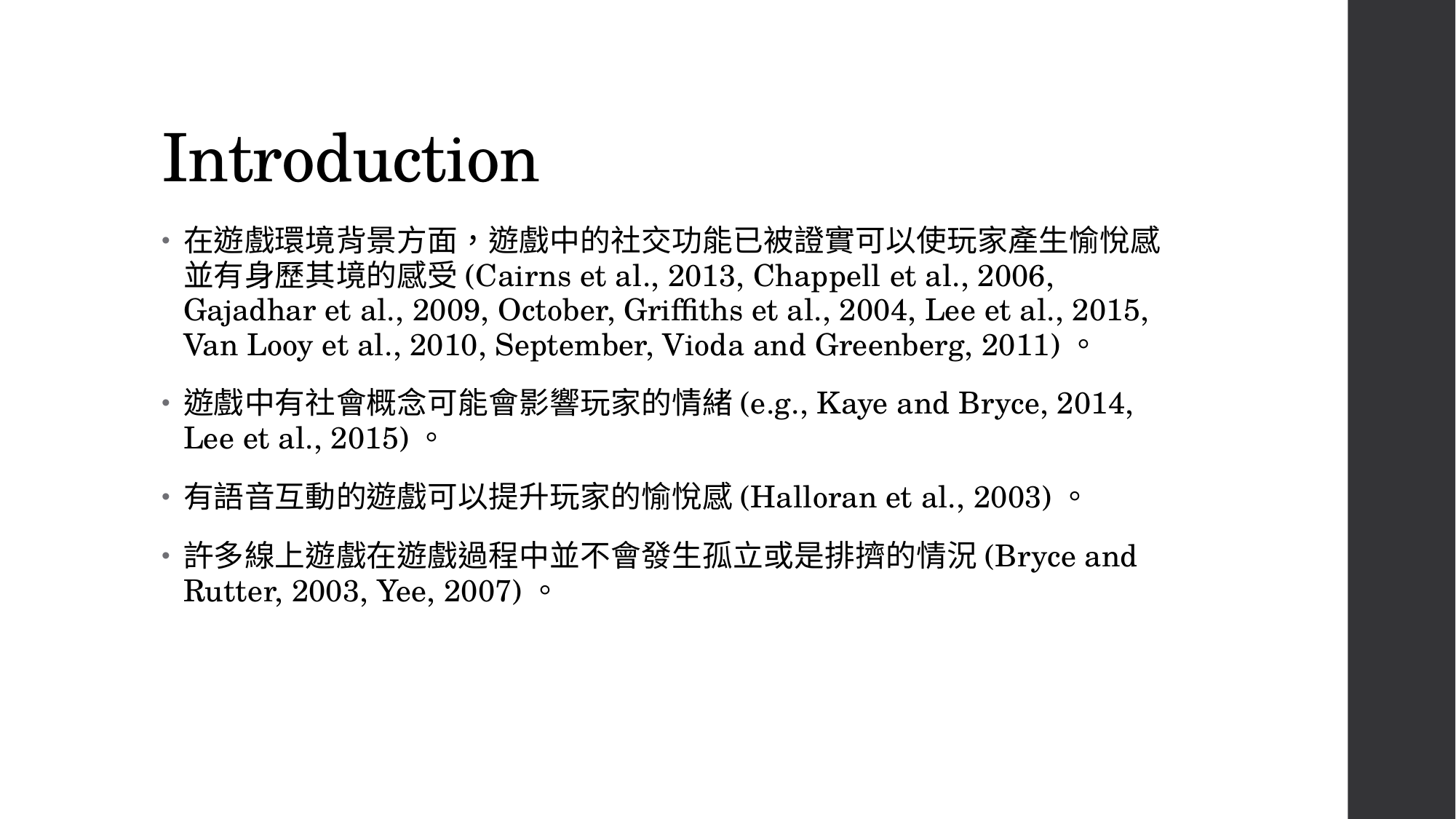

# Introduction
在遊戲環境背景方面，遊戲中的社交功能已被證實可以使玩家產生愉悅感並有身歷其境的感受(Cairns et al., 2013, Chappell et al., 2006, Gajadhar et al., 2009, October, Griffiths et al., 2004, Lee et al., 2015, Van Looy et al., 2010, September, Vioda and Greenberg, 2011)。
遊戲中有社會概念可能會影響玩家的情緒(e.g., Kaye and Bryce, 2014, Lee et al., 2015)。
有語音互動的遊戲可以提升玩家的愉悅感(Halloran et al., 2003)。
許多線上遊戲在遊戲過程中並不會發生孤立或是排擠的情況(Bryce and Rutter, 2003, Yee, 2007)。